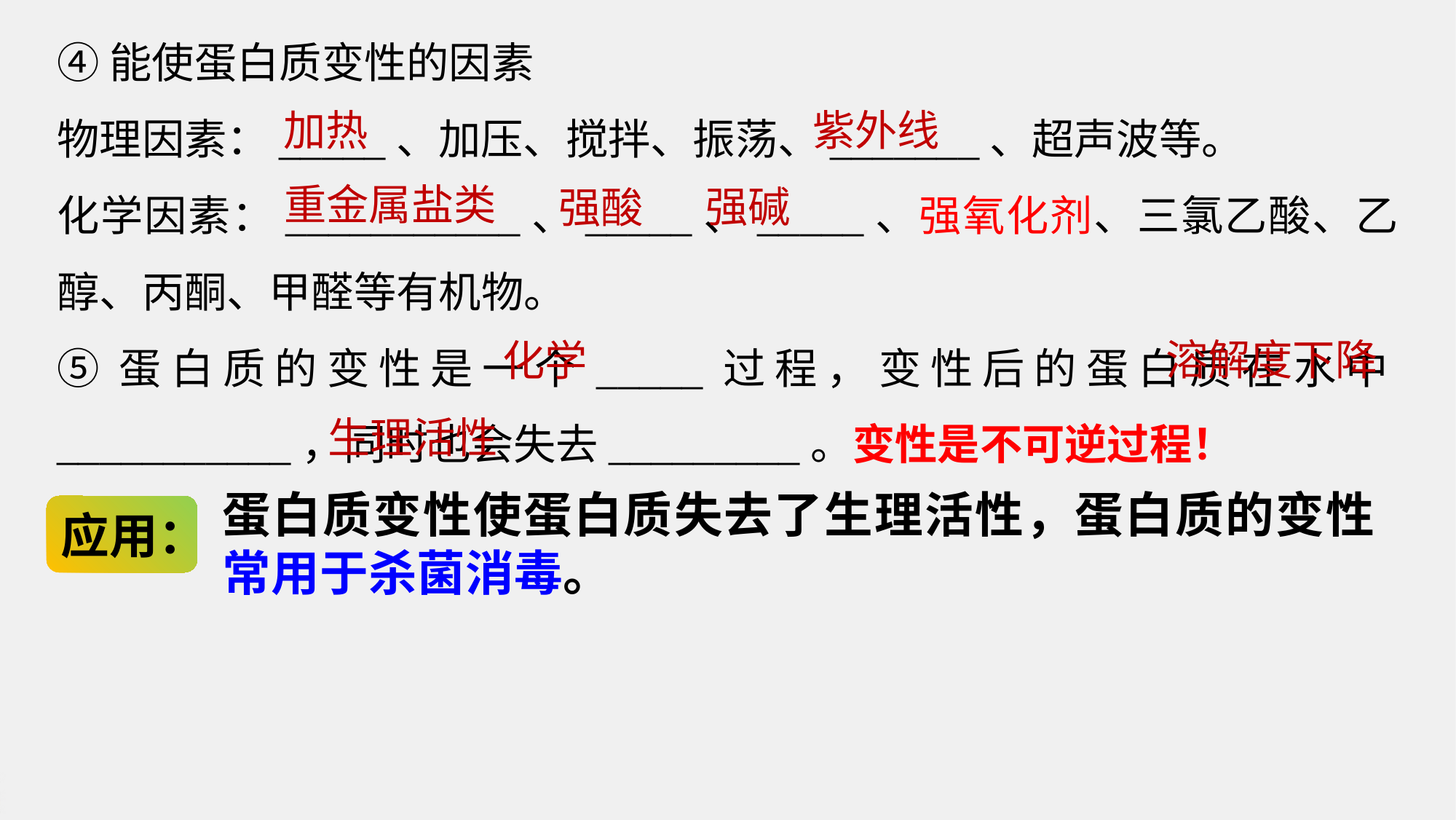

④能使蛋白质变性的因素
物理因素：_____、加压、搅拌、振荡、_______、超声波等。
化学因素：___________、_____、_____、强氧化剂、三氯乙酸、乙醇、丙酮、甲醛等有机物。
⑤蛋白质的变性是一个_____过程，变性后的蛋白质在水中___________，同时也会失去_________。变性是不可逆过程！
紫外线
加热
重金属盐类
强碱
强酸
溶解度下降
化学
生理活性
蛋白质变性使蛋白质失去了生理活性，蛋白质的变性常用于杀菌消毒。
应用：